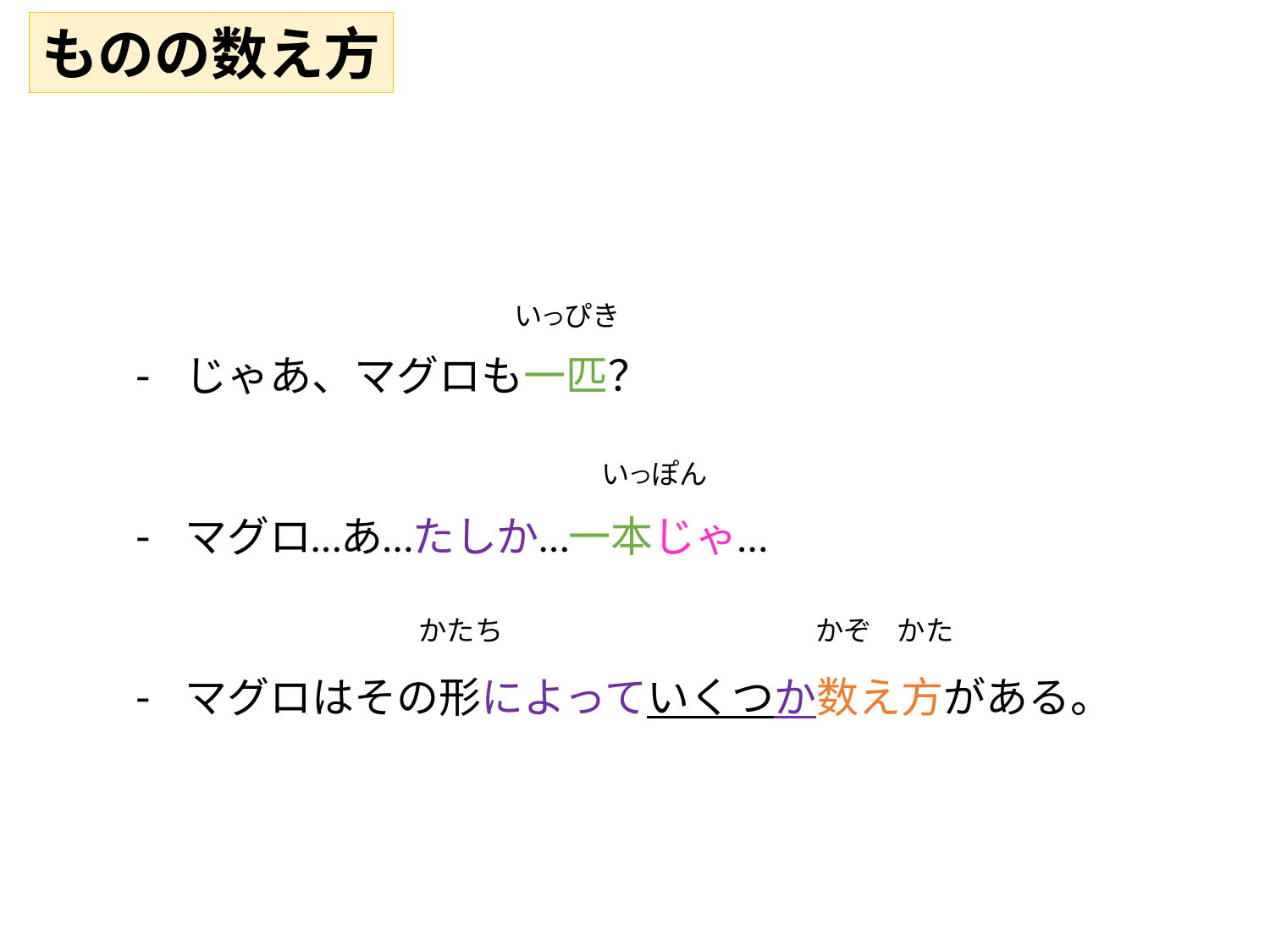

ものの数え方
じゃあ、マグロも一匹？

マグロ…あ…たしか…一本じゃ…

マグロはその形によっていくつか数え方がある。
いつぴき
いつぽん
かたち
かた
かぞ